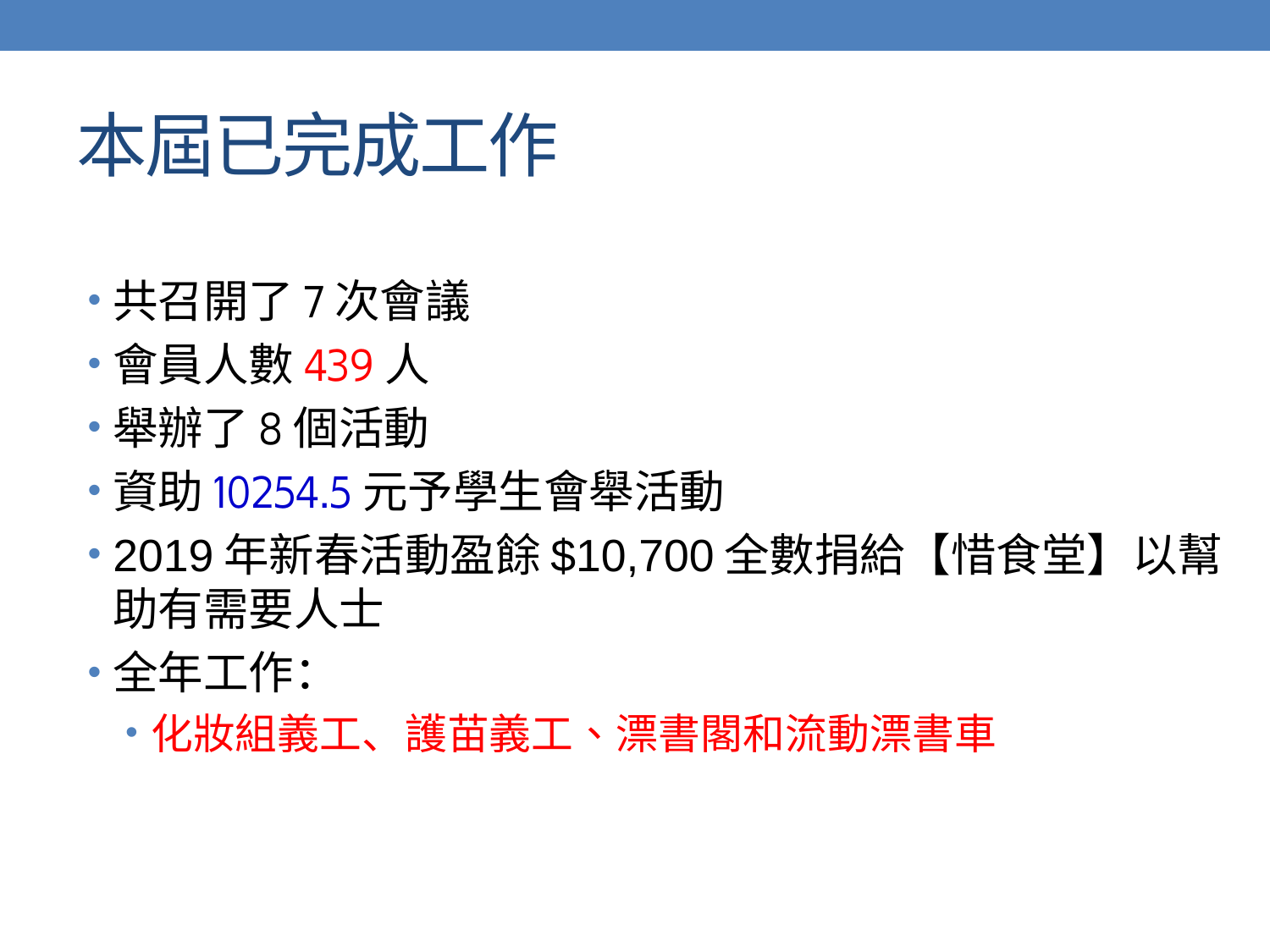

# 本屆已完成工作
共召開了7次會議
會員人數439人
舉辦了8個活動
資助10254.5元予學生會舉活動
2019年新春活動盈餘$10,700全數捐給【惜食堂】以幫助有需要人士
全年工作：
化妝組義工、護苗義工、漂書閣和流動漂書車